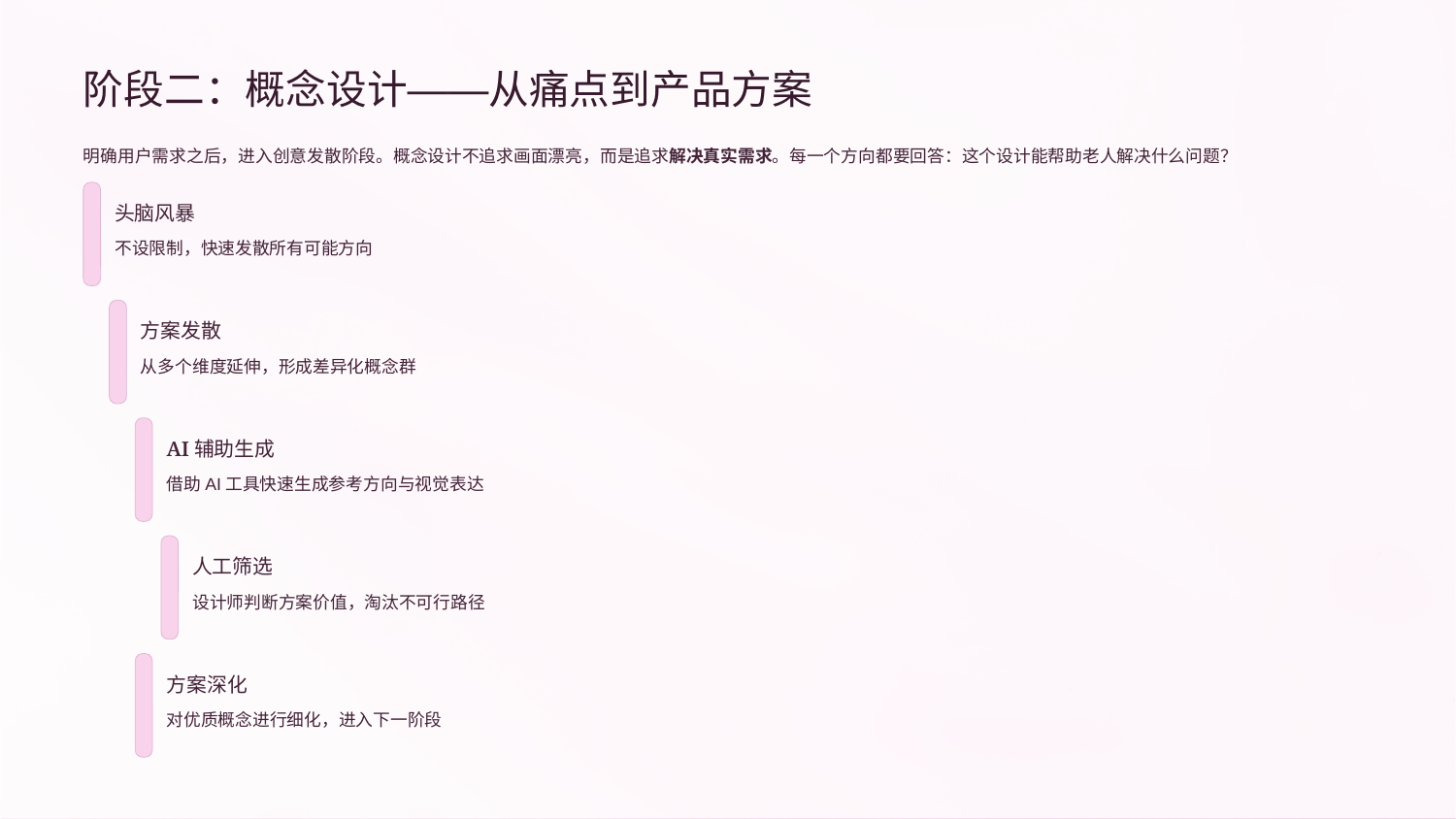

阶段二：概念设计——从痛点到产品方案
明确用户需求之后，进入创意发散阶段。概念设计不追求画面漂亮，而是追求解决真实需求。每一个方向都要回答：这个设计能帮助老人解决什么问题？

头脑风暴
不设限制，快速发散所有可能方向

方案发散
从多个维度延伸，形成差异化概念群

AI辅助生成
借助AI工具快速生成参考方向与视觉表达

人工筛选
设计师判断方案价值，淘汰不可行路径

方案深化
对优质概念进行细化，进入下一阶段